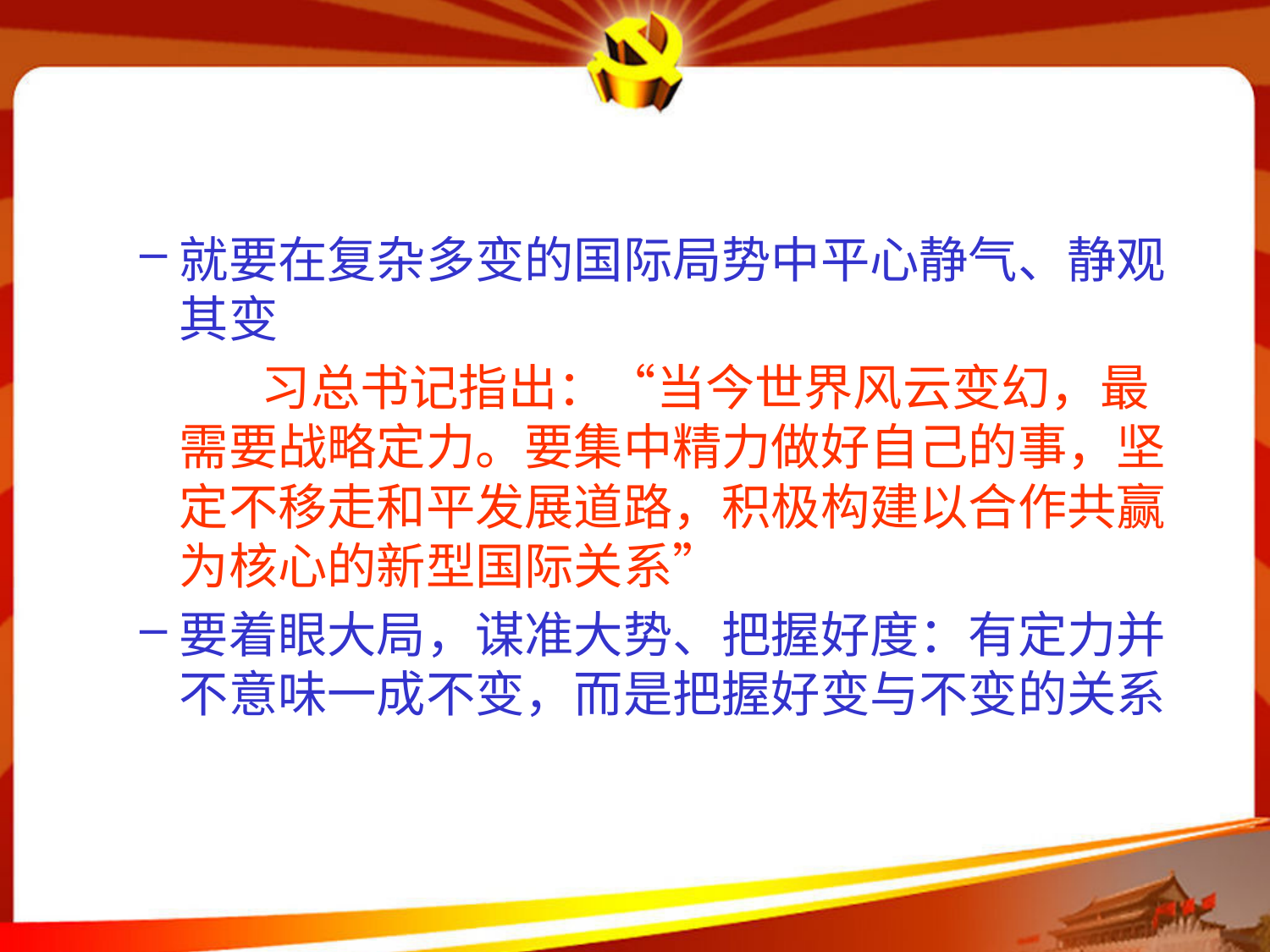

#
就要在复杂多变的国际局势中平心静气、静观其变
          习总书记指出：“当今世界风云变幻，最需要战略定力。要集中精力做好自己的事，坚定不移走和平发展道路，积极构建以合作共赢为核心的新型国际关系”
要着眼大局，谋准大势、把握好度：有定力并不意味一成不变，而是把握好变与不变的关系